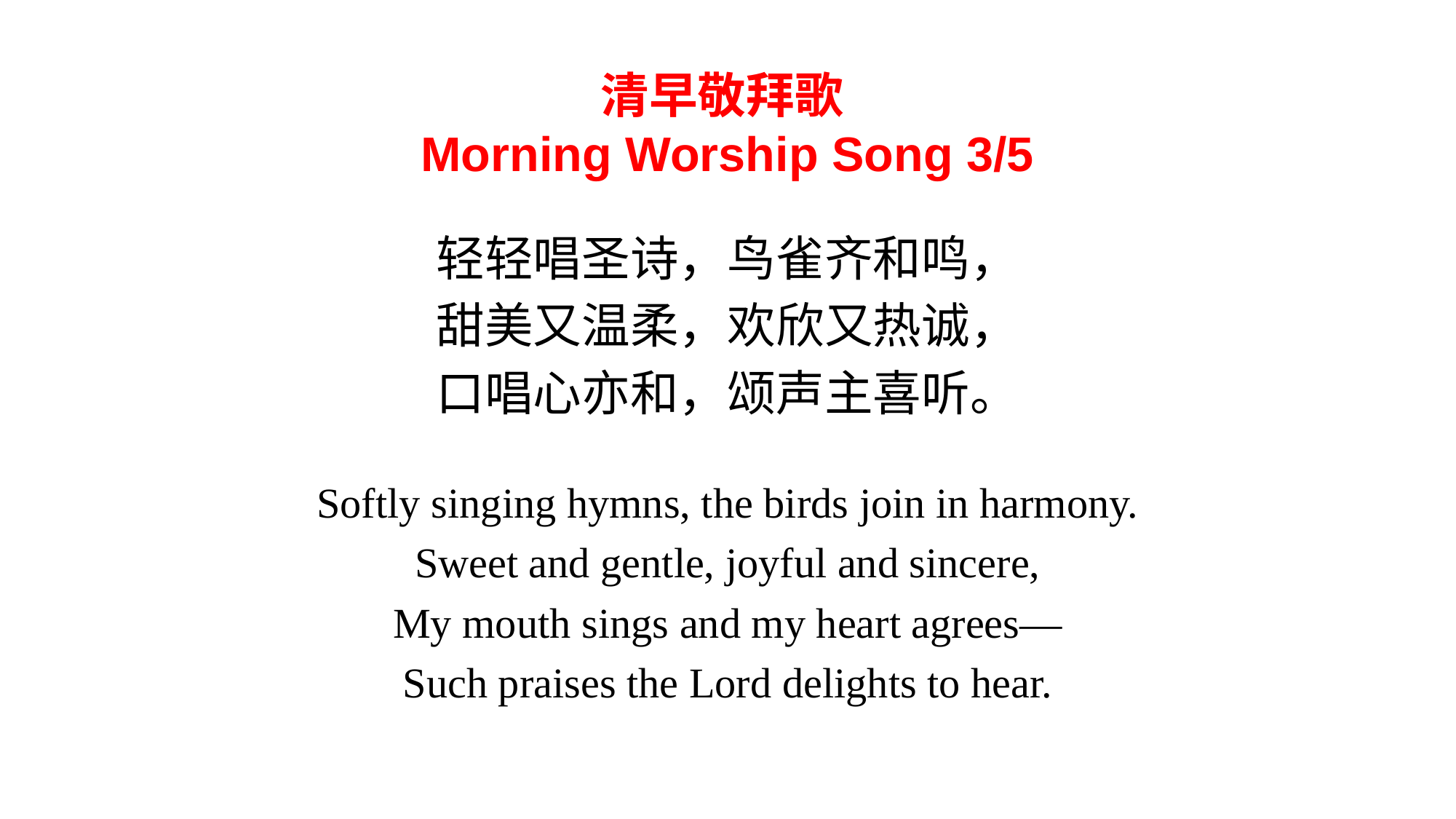

# 清早敬拜歌 Morning Worship Song 3/5
轻轻唱圣诗，鸟雀齐和鸣，
甜美又温柔，欢欣又热诚，
口唱心亦和，颂声主喜听。

Softly singing hymns, the birds join in harmony.
Sweet and gentle, joyful and sincere,
My mouth sings and my heart agrees—
Such praises the Lord delights to hear.